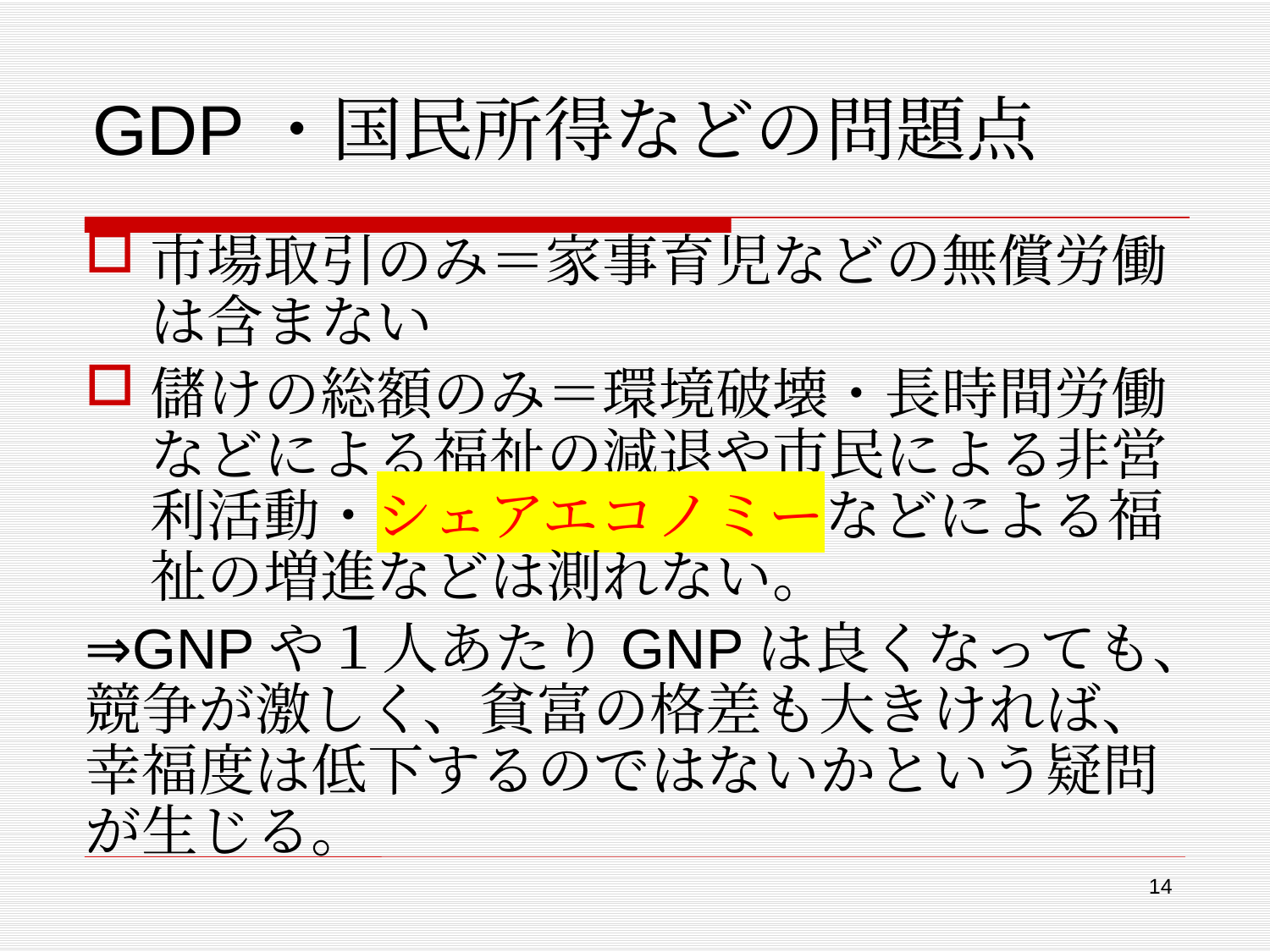

# GDP・国民所得などの問題点
市場取引のみ＝家事育児などの無償労働は含まない
儲けの総額のみ＝環境破壊・長時間労働などによる福祉の減退や市民による非営利活動・シェアエコノミーなどによる福祉の増進などは測れない。
⇒GNPや１人あたりGNPは良くなっても、競争が激しく、貧富の格差も大きければ、幸福度は低下するのではないかという疑問が生じる。
14